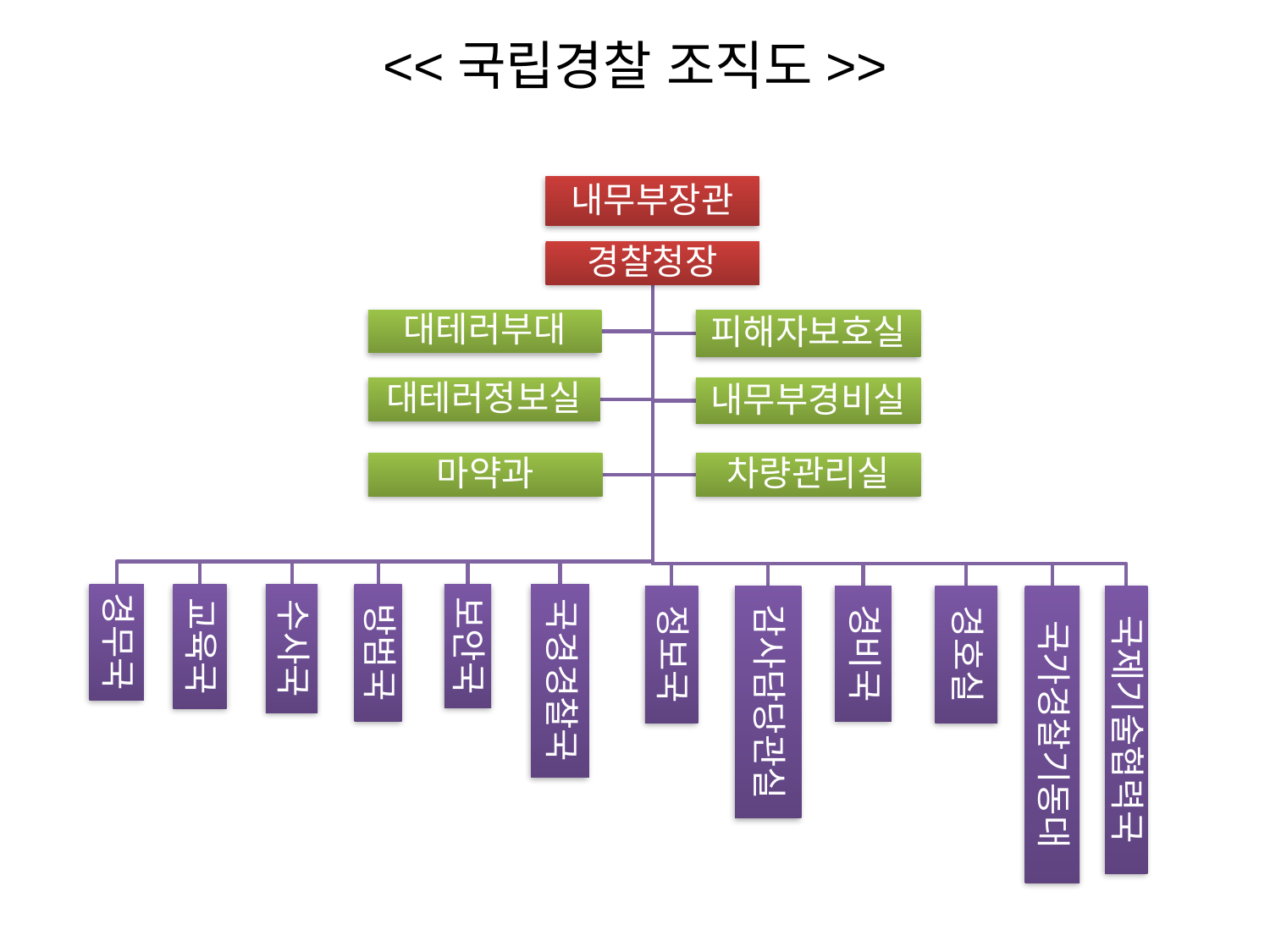

<<국립경찰 조직도>>
내무부장관
경찰청장
경무국
교육국
수사국
방범국
보안국
국경경찰국
정보국
감사담당관실
경비국
경호실
국가경찰기동대
국제기술협력국
대테러부대
피해자보호실
대테러정보실
내무부경비실
마약과
차량관리실